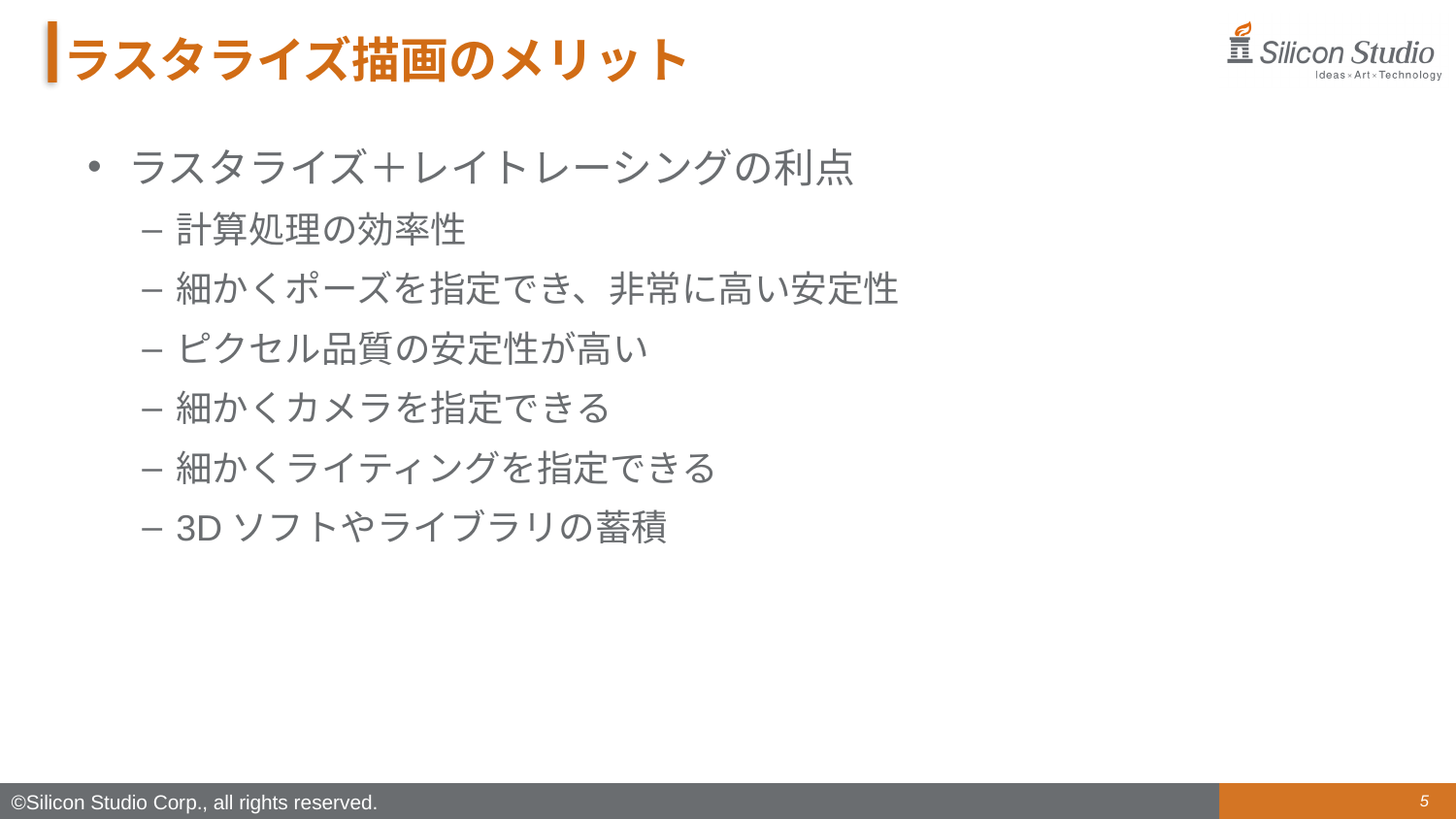

# ラスタライズ描画のメリット
ラスタライズ＋レイトレーシングの利点
計算処理の効率性
細かくポーズを指定でき、非常に高い安定性
ピクセル品質の安定性が高い
細かくカメラを指定できる
細かくライティングを指定できる
3Dソフトやライブラリの蓄積